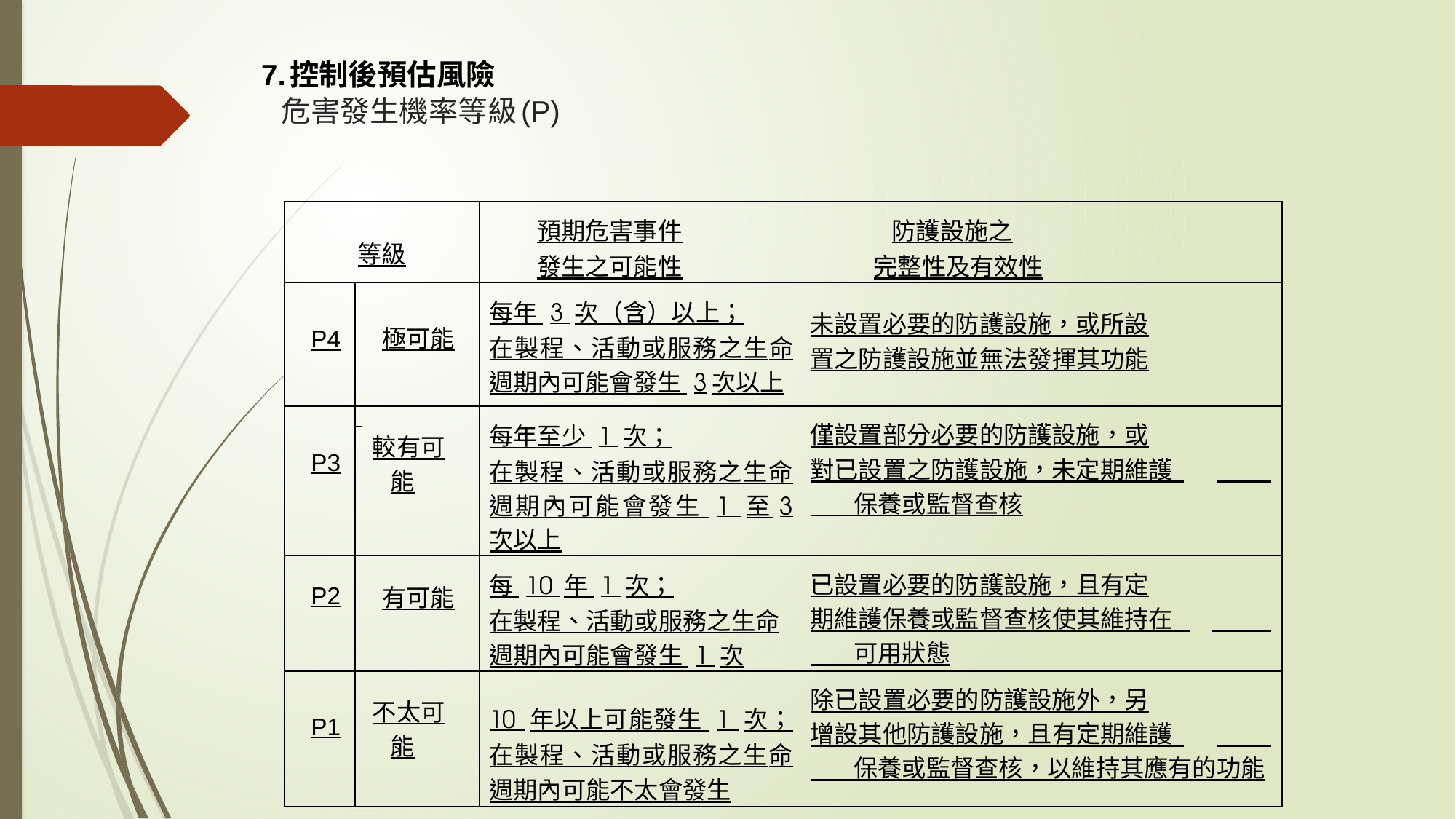

# 7.控制後預估風險 危害發生機率等級(P)
| 等級 |  | 預期危害事件 發生之可能性 | 防護設施之 完整性及有效性 |
| --- | --- | --- | --- |
| P4 | 極可能 | 每年 3 次（含）以上； 在製程、活動或服務之生命週期內可能會發生 3次以上 | 未設置必要的防護設施，或所設 置之防護設施並無法發揮其功能 |
| P3 | 較有可能 | 每年至少 1 次； 在製程、活動或服務之生命週期內可能會發生 1 至3 次以上 | 僅設置部分必要的防護設施，或 對已設置之防護設施，未定期維護 保養或監督查核 |
| P2 | 有可能 | 每 10 年 1 次； 在製程、活動或服務之生命週期內可能會發生 1 次 | 已設置必要的防護設施，且有定 期維護保養或監督查核使其維持在 可用狀態 |
| P1 | 不太可能 | 10 年以上可能發生 1 次； 在製程、活動或服務之生命週期內可能不太會發生 | 除已設置必要的防護設施外，另 增設其他防護設施，且有定期維護 保養或監督查核，以維持其應有的功能 |